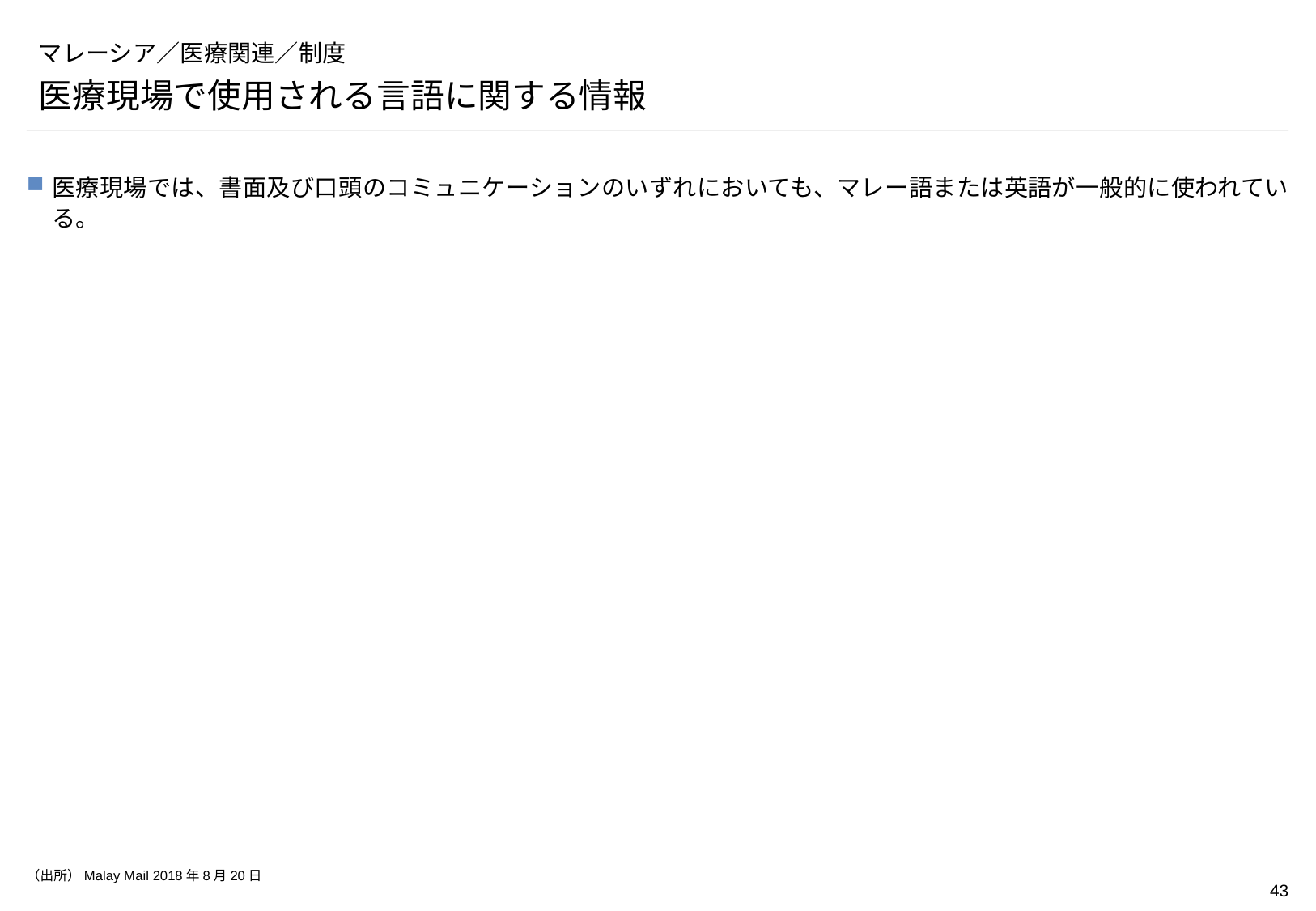

# マレーシア／医療関連／制度
医療現場で使用される言語に関する情報

医療現場では、書面及び口頭のコミュニケーションのいずれにおいても、マレー語または英語が一般的に使われている。
（出所）Malay Mail 2018年8月20日